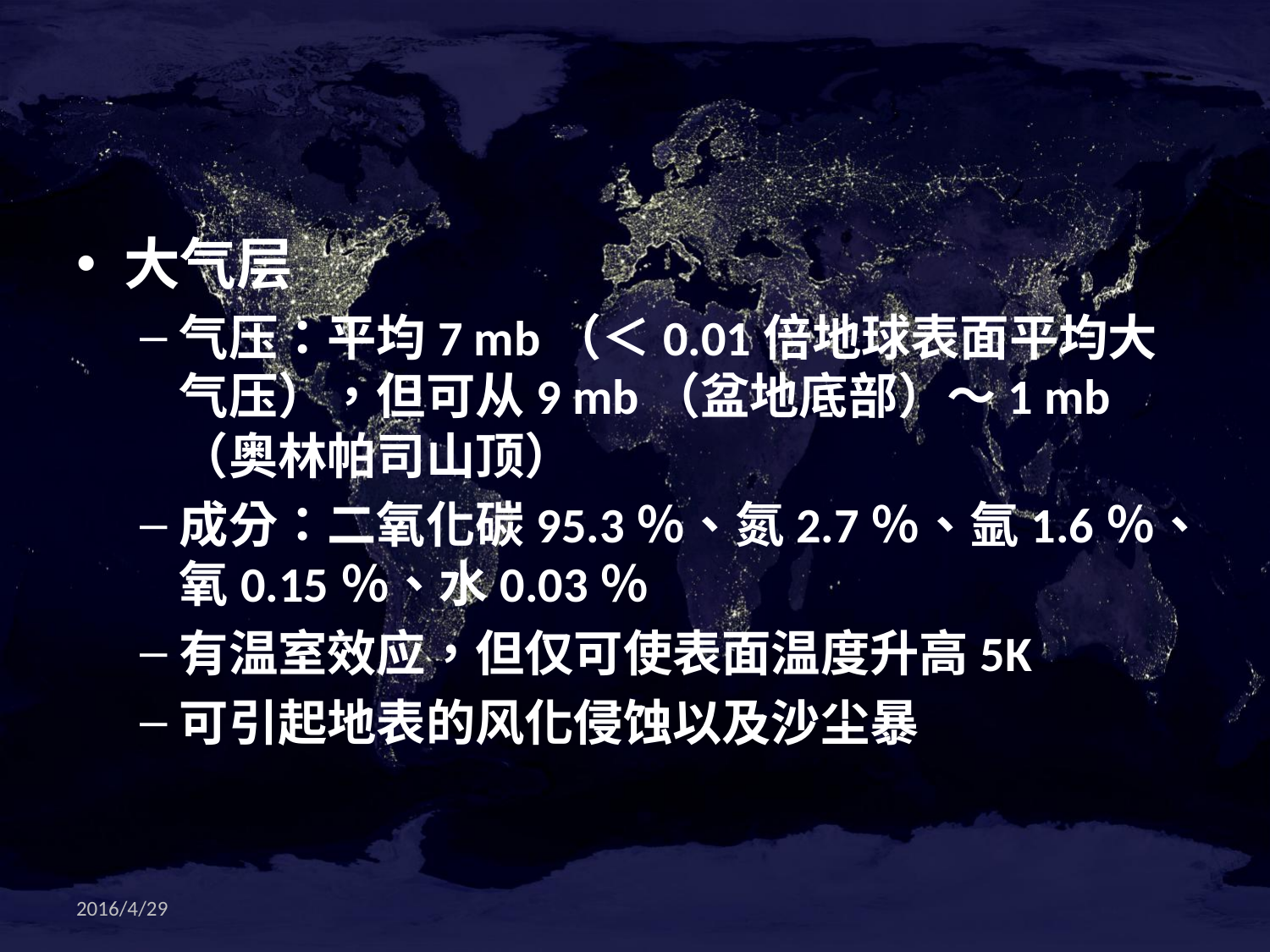

#
大气层
气压：平均7 mb（＜0.01倍地球表面平均大气压），但可从9 mb（盆地底部）～1 mb（奥林帕司山顶）
成分：二氧化碳95.3％、氮2.7％、氩1.6％、氧0.15％、水0.03％
有温室效应，但仅可使表面温度升高5K
可引起地表的风化侵蚀以及沙尘暴
2016/4/29
42